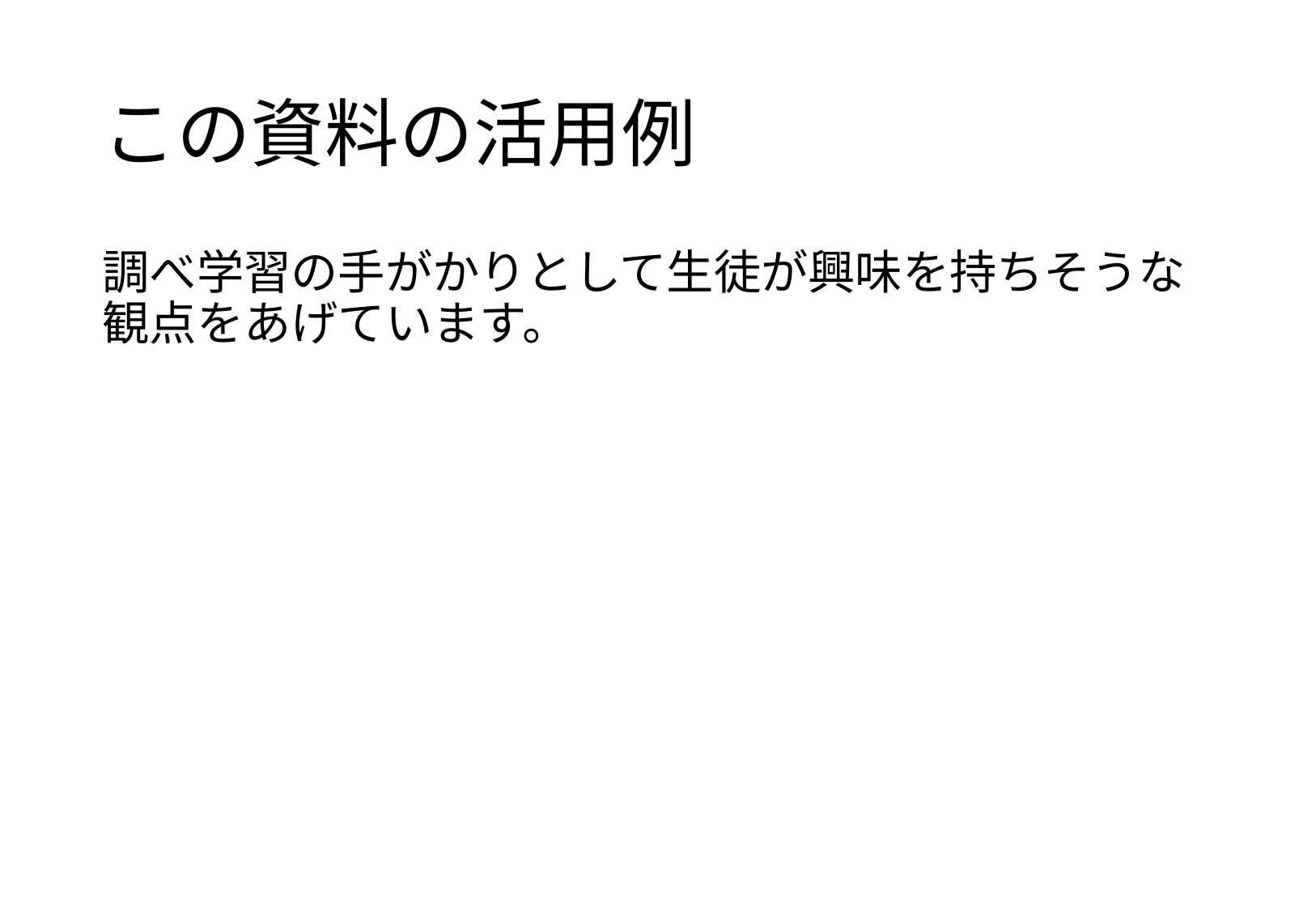

# この資料の活用例
調べ学習の手がかりとして生徒が興味を持ちそうな観点をあげています。